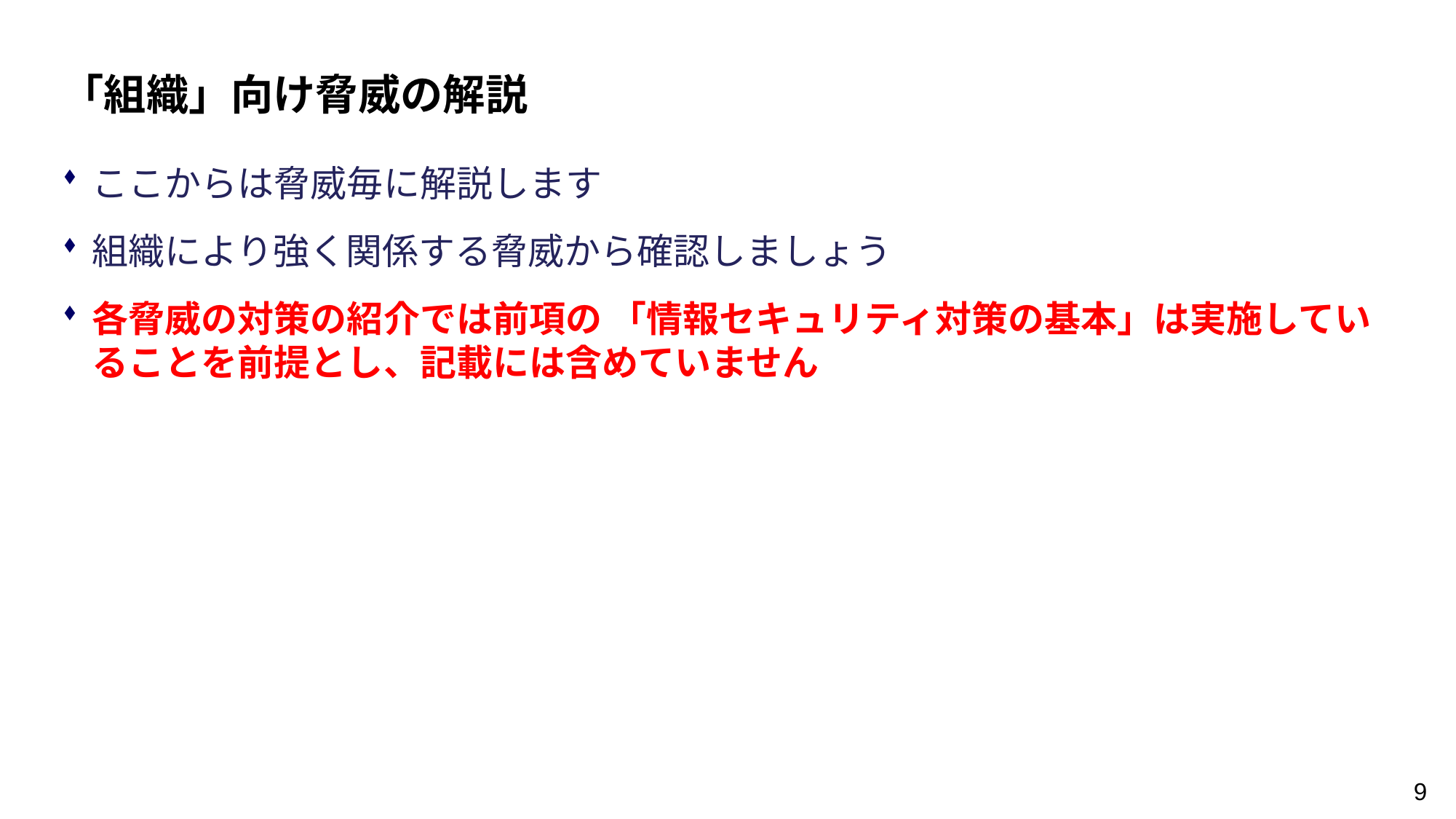

「組織」向け脅威の解説
ここからは脅威毎に解説します

組織により強く関係する脅威から確認しましょう

各脅威の対策の紹介では前項の 「情報セキュリティ対策の基本」は実施していることを前提とし、記載には含めていません

9